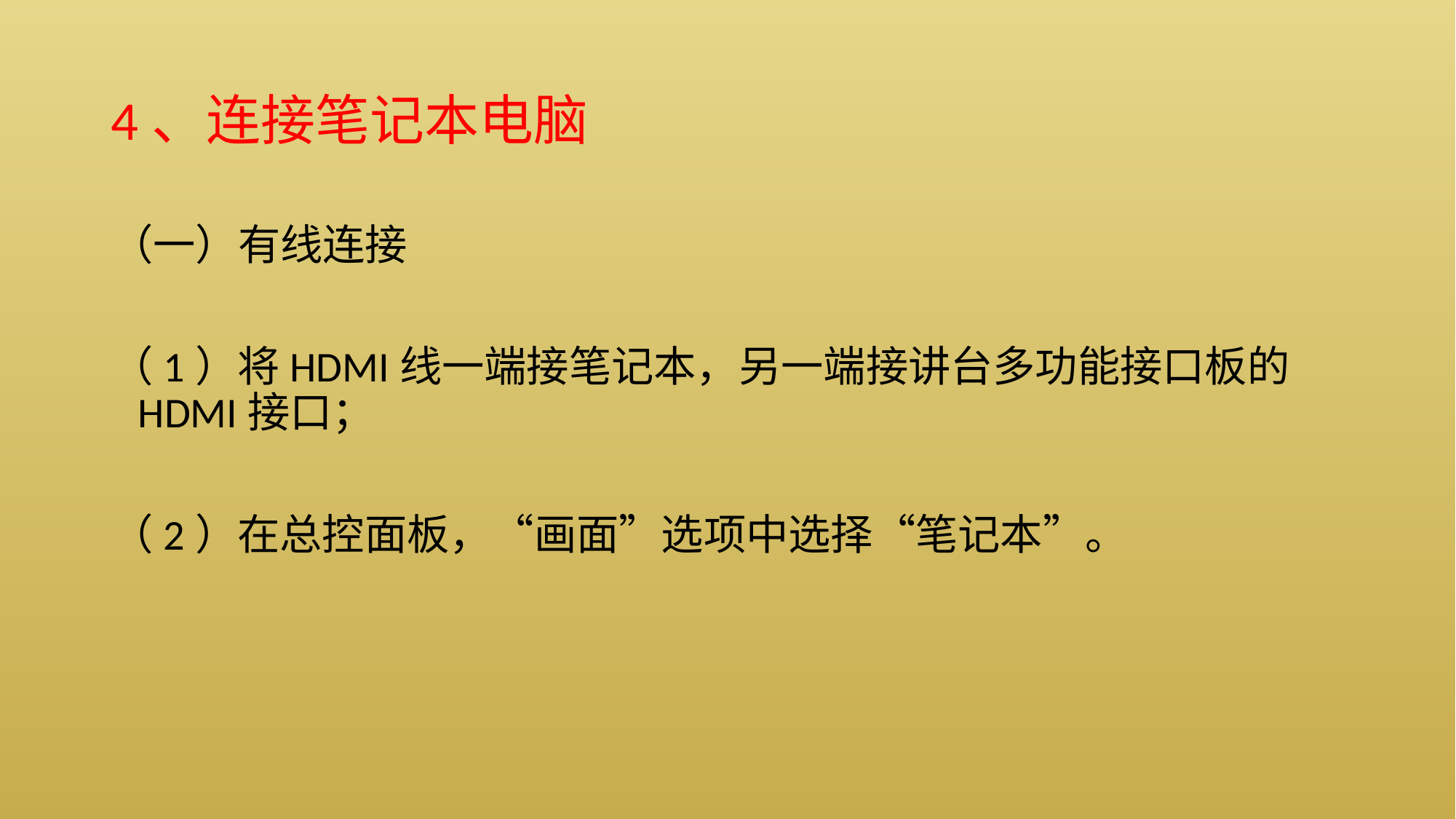

# 4、连接笔记本电脑
（一）有线连接

（1）将HDMI线一端接笔记本，另一端接讲台多功能接口板的HDMI接口；

（2）在总控面板，“画面”选项中选择“笔记本”。